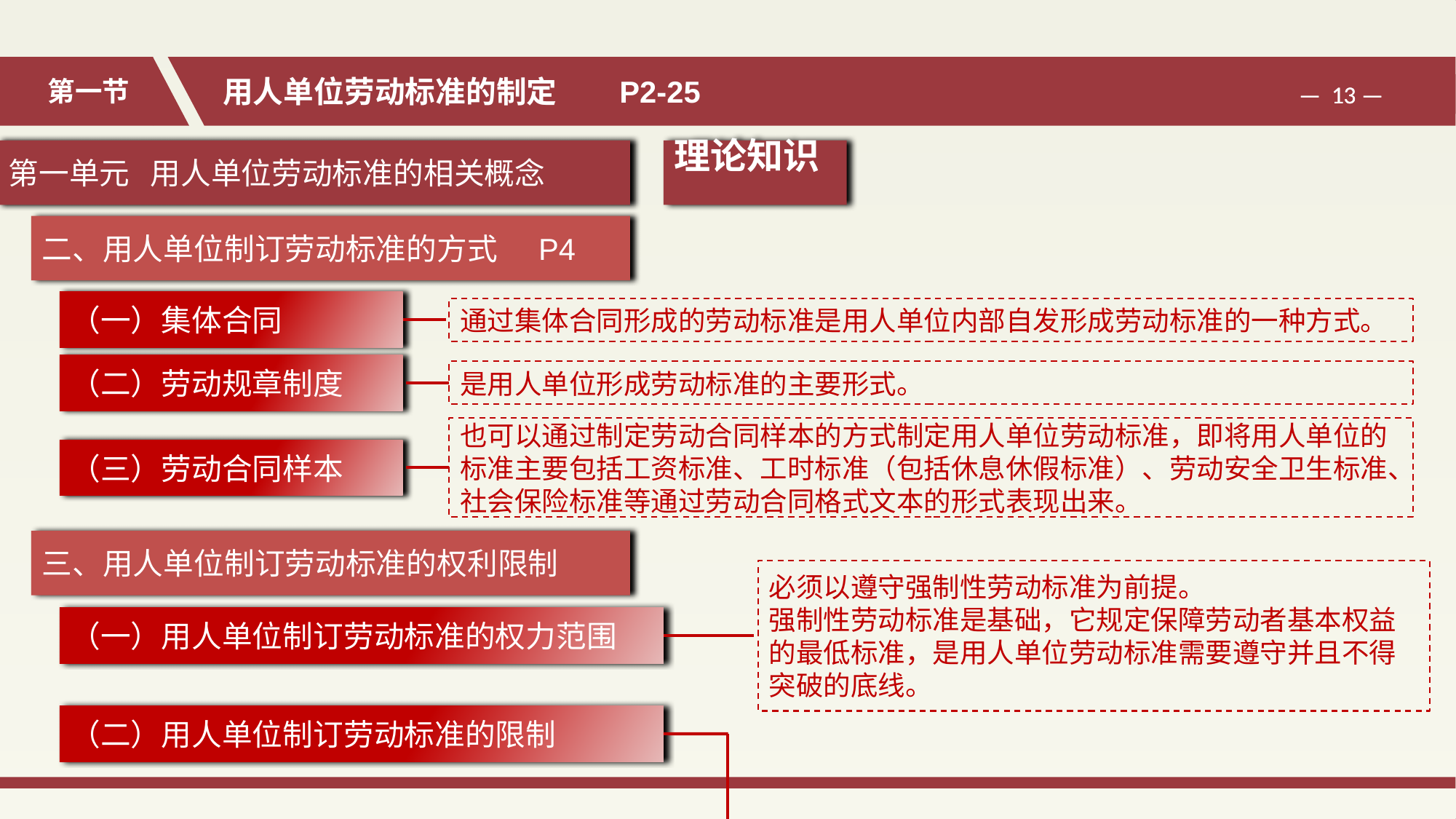

第一单元   用人单位劳动标准的相关概念
理论知识
二、用人单位制订劳动标准的方式     P4
（一）集体合同
通过集体合同形成的劳动标准是用人单位内部自发形成劳动标准的一种方式。
（二）劳动规章制度
是用人单位形成劳动标准的主要形式。
也可以通过制定劳动合同样本的方式制定用人单位劳动标准，即将用人单位的标准主要包括工资标准、工时标准（包括休息休假标准）、劳动安全卫生标准、社会保险标准等通过劳动合同格式文本的形式表现出来。
（三）劳动合同样本
三、用人单位制订劳动标准的权利限制
必须以遵守强制性劳动标准为前提。
强制性劳动标准是基础，它规定保障劳动者基本权益的最低标准，是用人单位劳动标准需要遵守并且不得突破的底线。
（一）用人单位制订劳动标准的权力范围
（二）用人单位制订劳动标准的限制